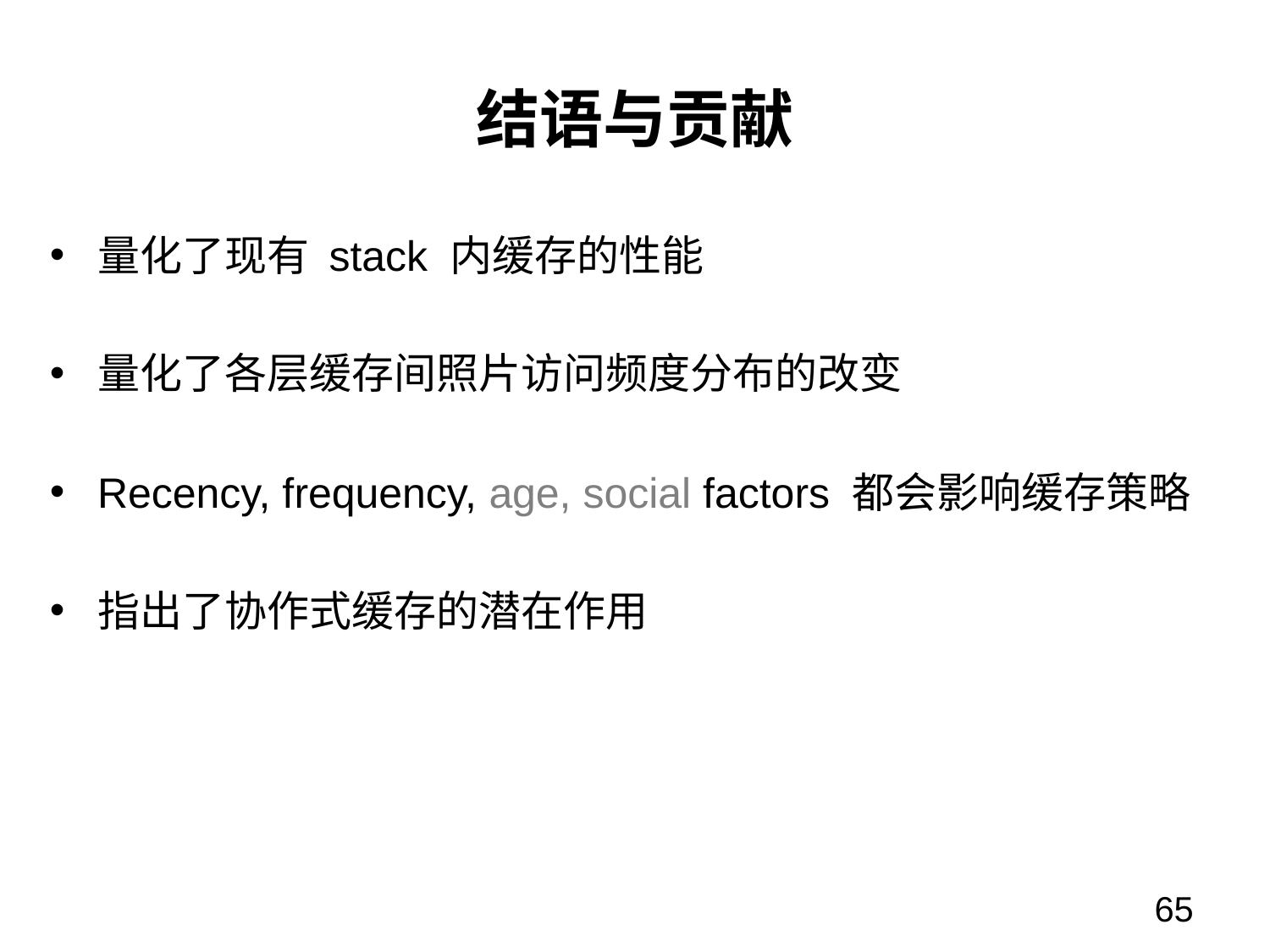

# 结语与贡献
量化了现有 stack 内缓存的性能

量化了各层缓存间照片访问频度分布的改变

Recency, frequency, age, social factors 都会影响缓存策略

指出了协作式缓存的潜在作用
65